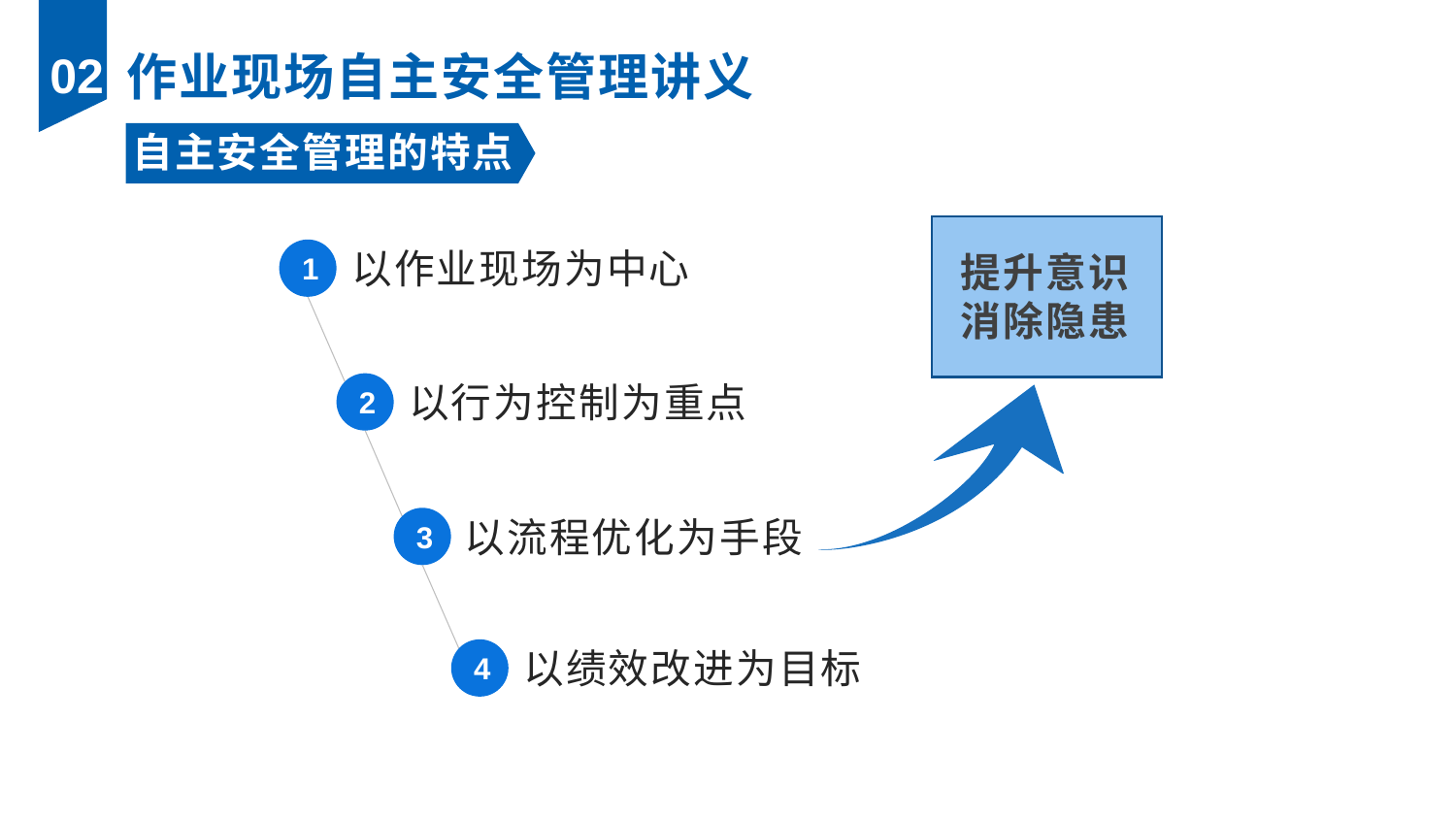

02
作业现场自主安全管理讲义
自主安全管理的特点

以作业现场为中心
1
2
3
4
提升意识
消除隐患
以行为控制为重点

以流程优化为手段
以绩效改进为目标